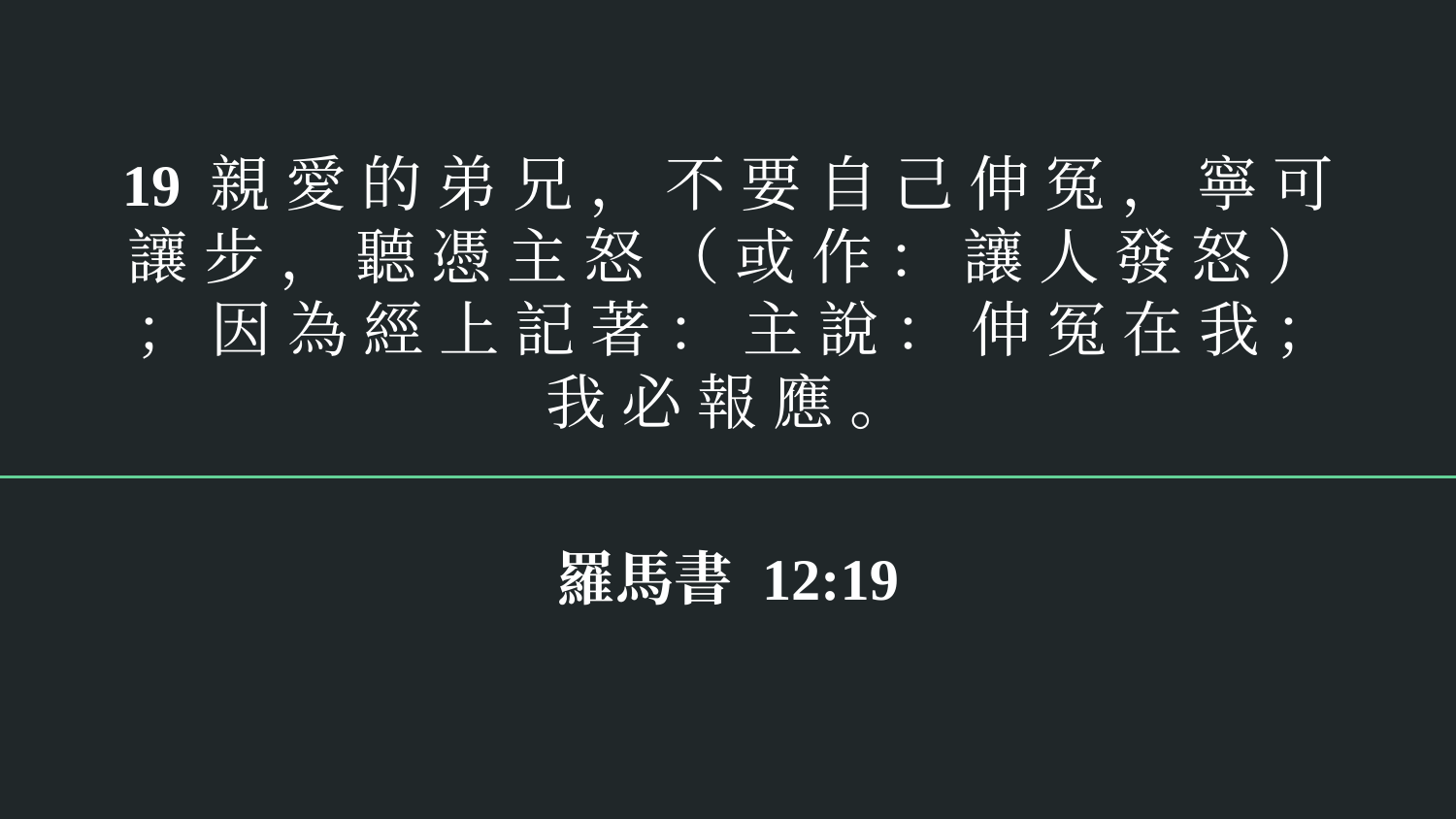

# 19 親 愛 的 弟 兄 ， 不 要 自 己 伸 冤 ， 寧 可 讓 步 ， 聽 憑 主 怒 （ 或 作 ： 讓 人 發 怒 ） ； 因 為 經 上 記 著 ： 主 說 ： 伸 冤 在 我 ； 我 必 報 應 。
羅馬書 12:19